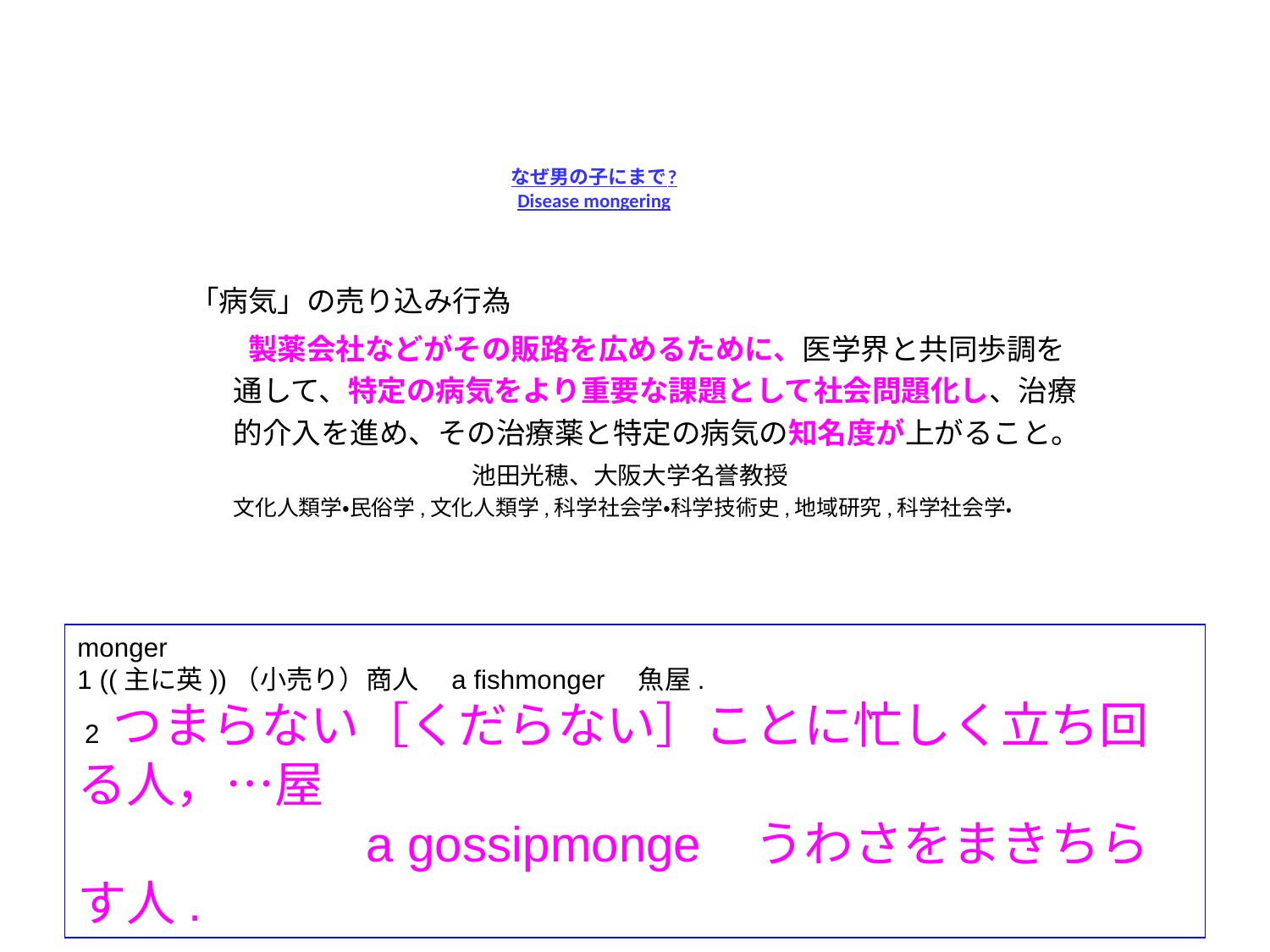

# なぜ男の子にまで? Disease mongering
「病気」の売り込み行為
　　製薬会社などがその販路を広めるために、医学界と共同歩調を通して、特定の病気をより重要な課題として社会問題化し、治療的介入を進め、その治療薬と特定の病気の知名度が上がること。
　　　                                      池田光穂、大阪大学名誉教授
文化人類学・民俗学,文化人類学,科学社会学・科学技術史,地域研究,科学社会学・
monger　
1 ((主に英))（小売り）商人　a fishmonger　魚屋.
 2 つまらない［くだらない］ことに忙しく立ち回る人，…屋
                     a gossipmonge   うわさをまきちらす人.